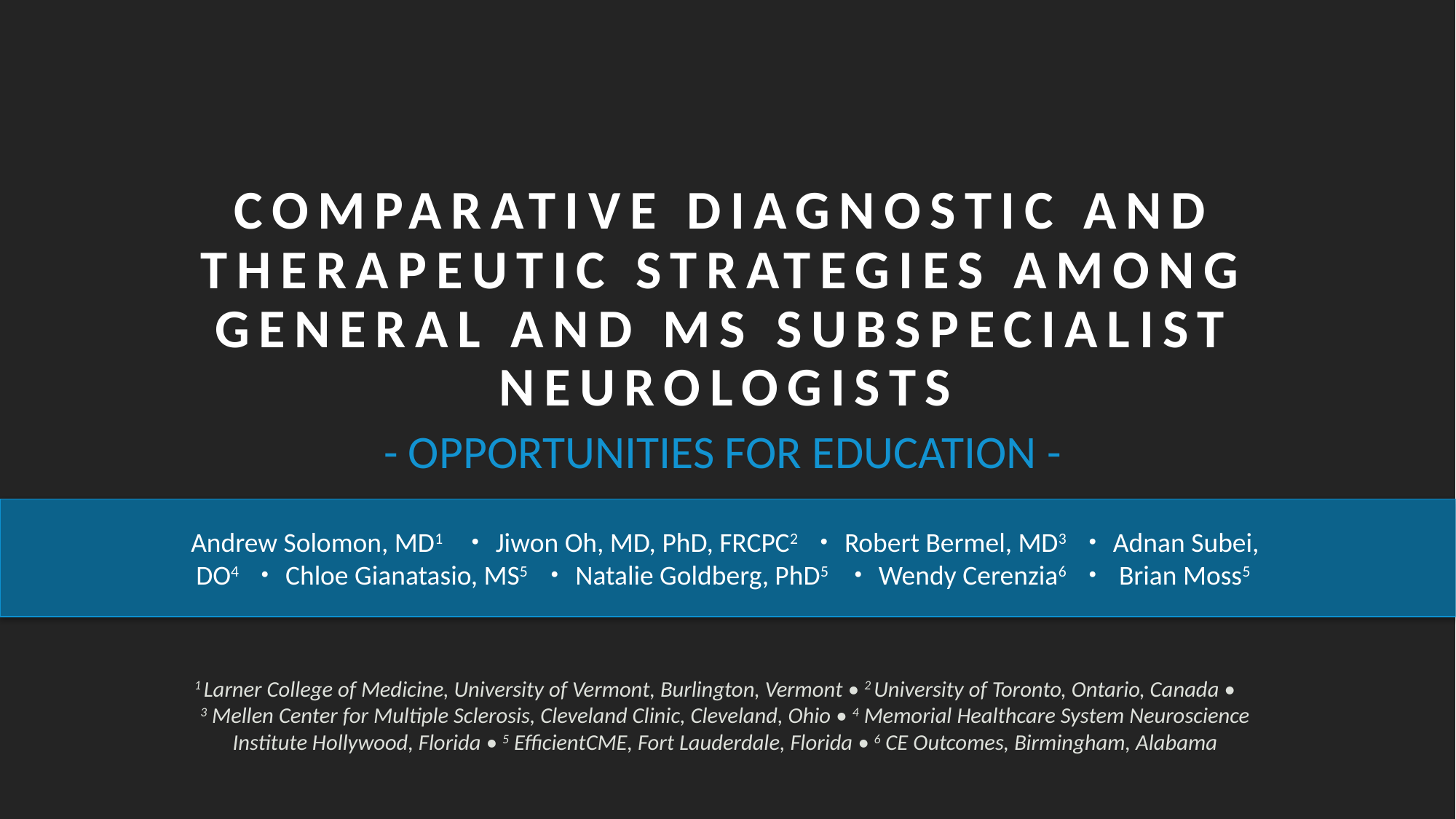

# Comparative Diagnostic and Therapeutic Strategies Among General and MS Subspecialist Neurologists
- Opportunities for Education -

Andrew Solomon, MD1  ・Jiwon Oh, MD, PhD, FRCPC2 ・Robert Bermel, MD3 ・Adnan Subei, DO4 ・Chloe Gianatasio, MS5  ・Natalie Goldberg, PhD5  ・Wendy Cerenzia6 ・ Brian Moss5
1 Larner College of Medicine, University of Vermont, Burlington, Vermont • 2 University of Toronto, Ontario, Canada •     3 Mellen Center for Multiple Sclerosis, Cleveland Clinic, Cleveland, Ohio • 4 Memorial Healthcare System Neuroscience Institute Hollywood, Florida • 5 EfficientCME, Fort Lauderdale, Florida • 6 CE Outcomes, Birmingham, Alabama